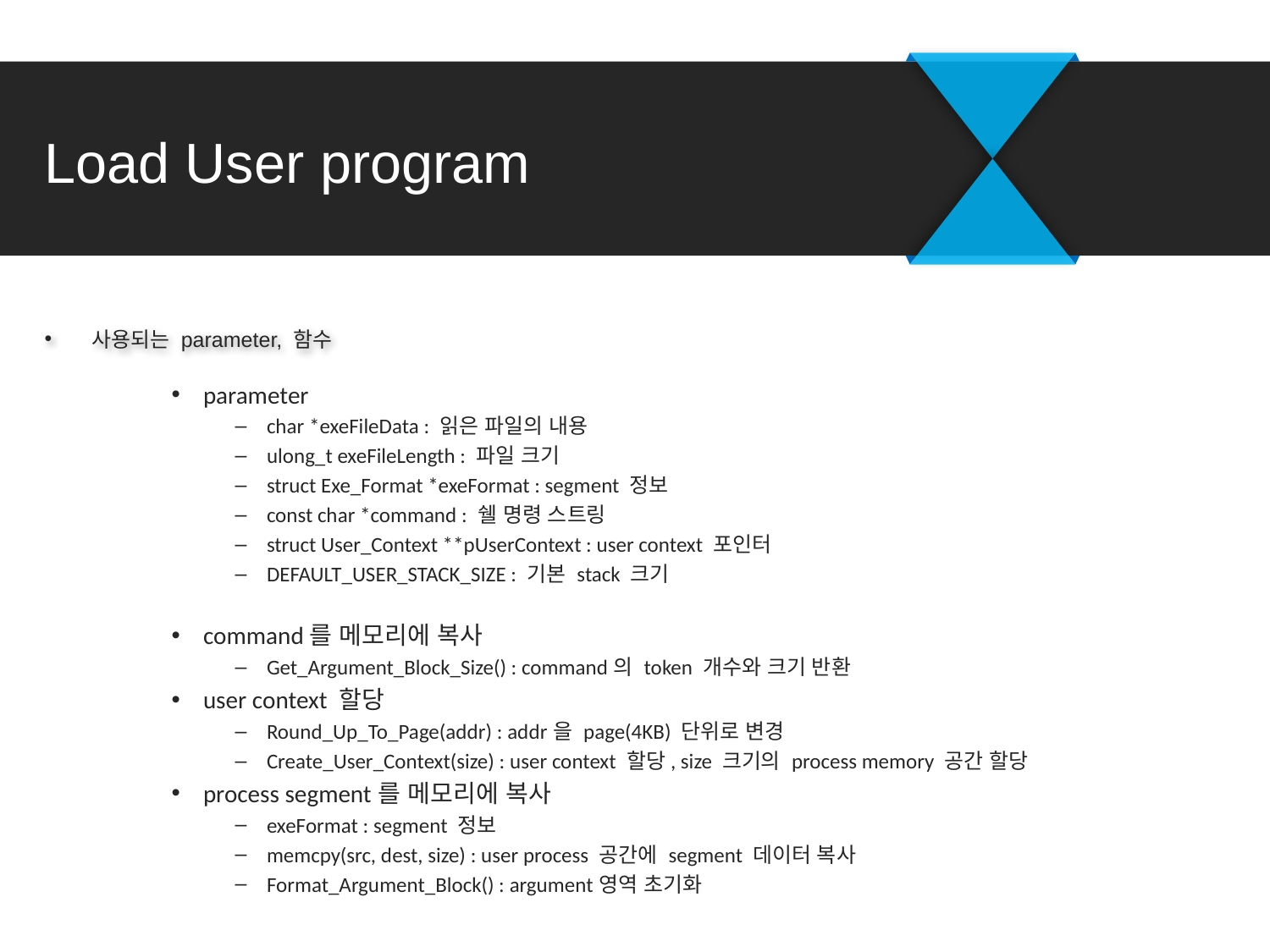

# Load User program
사용되는 parameter, 함수
parameter
char *exeFileData : 읽은 파일의 내용
ulong_t exeFileLength : 파일 크기
struct Exe_Format *exeFormat : segment 정보
const char *command : 쉘 명령 스트링
struct User_Context **pUserContext : user context 포인터
DEFAULT_USER_STACK_SIZE : 기본 stack 크기

command를 메모리에 복사
Get_Argument_Block_Size() : command의 token 개수와 크기 반환
user context 할당
Round_Up_To_Page(addr) : addr을 page(4KB) 단위로 변경
Create_User_Context(size) : user context 할당, size 크기의 process memory 공간 할당
process segment를 메모리에 복사
exeFormat : segment 정보
memcpy(src, dest, size) : user process 공간에 segment 데이터 복사
Format_Argument_Block() : argument영역 초기화